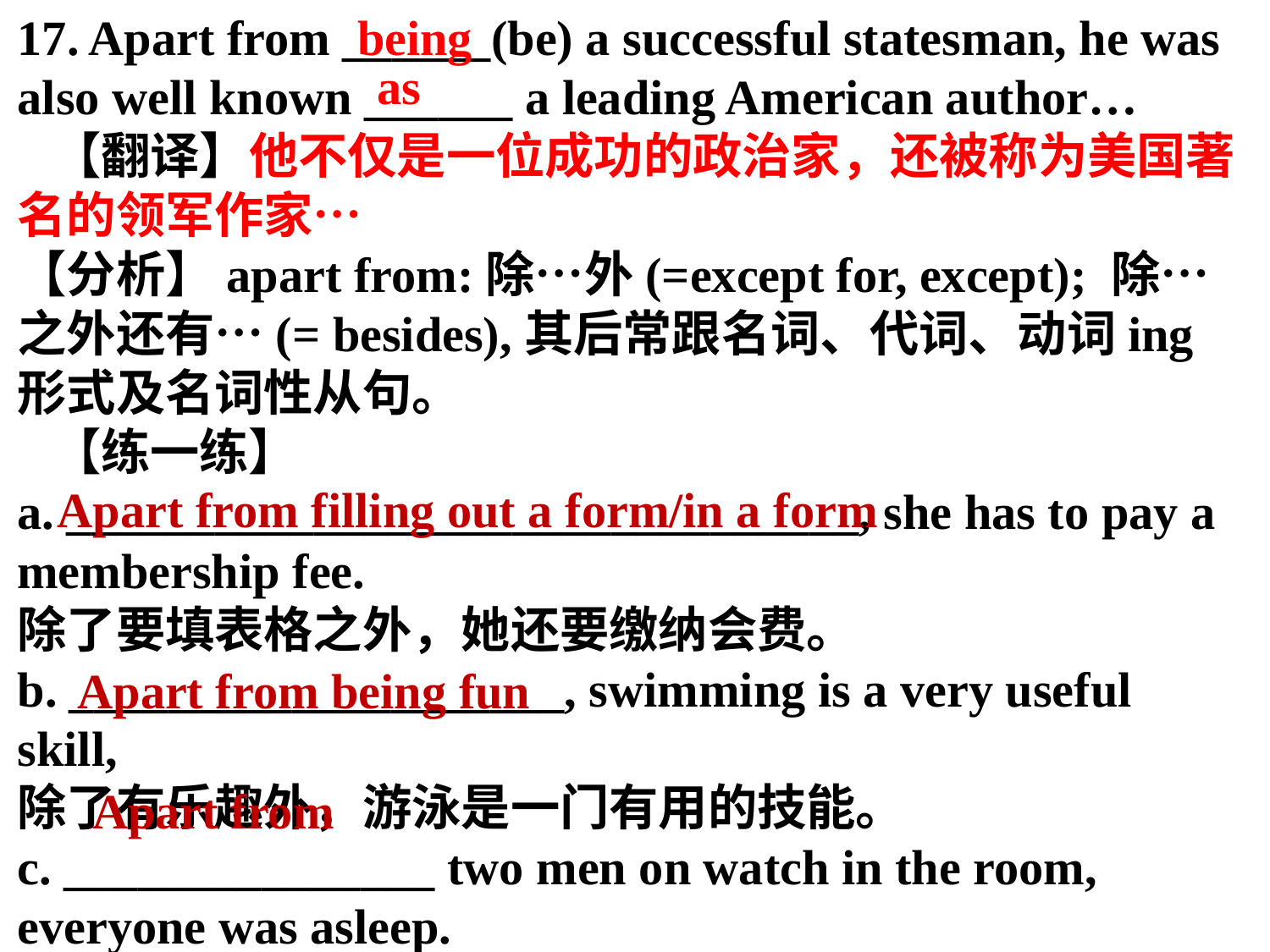

17. Apart from ______(be) a successful statesman, he was also well known ______ a leading American author…
  【翻译】他不仅是一位成功的政治家，还被称为美国著名的领军作家…
【分析】apart from:除…外(=except for, except); 除…之外还有…(= besides),其后常跟名词、代词、动词ing形式及名词性从句。
  【练一练】
a. ________________________________, she has to pay a membership fee.
除了要填表格之外，她还要缴纳会费。
b. ____________________, swimming is a very useful skill,
除了有乐趣外，游泳是一门有用的技能。
c. _______________ two men on watch in the room, everyone was asleep.
除了两个人在房间值班外，所有人都在睡觉。
being
as
Apart from filling out a form/in a form
Apart from being fun
Apart from